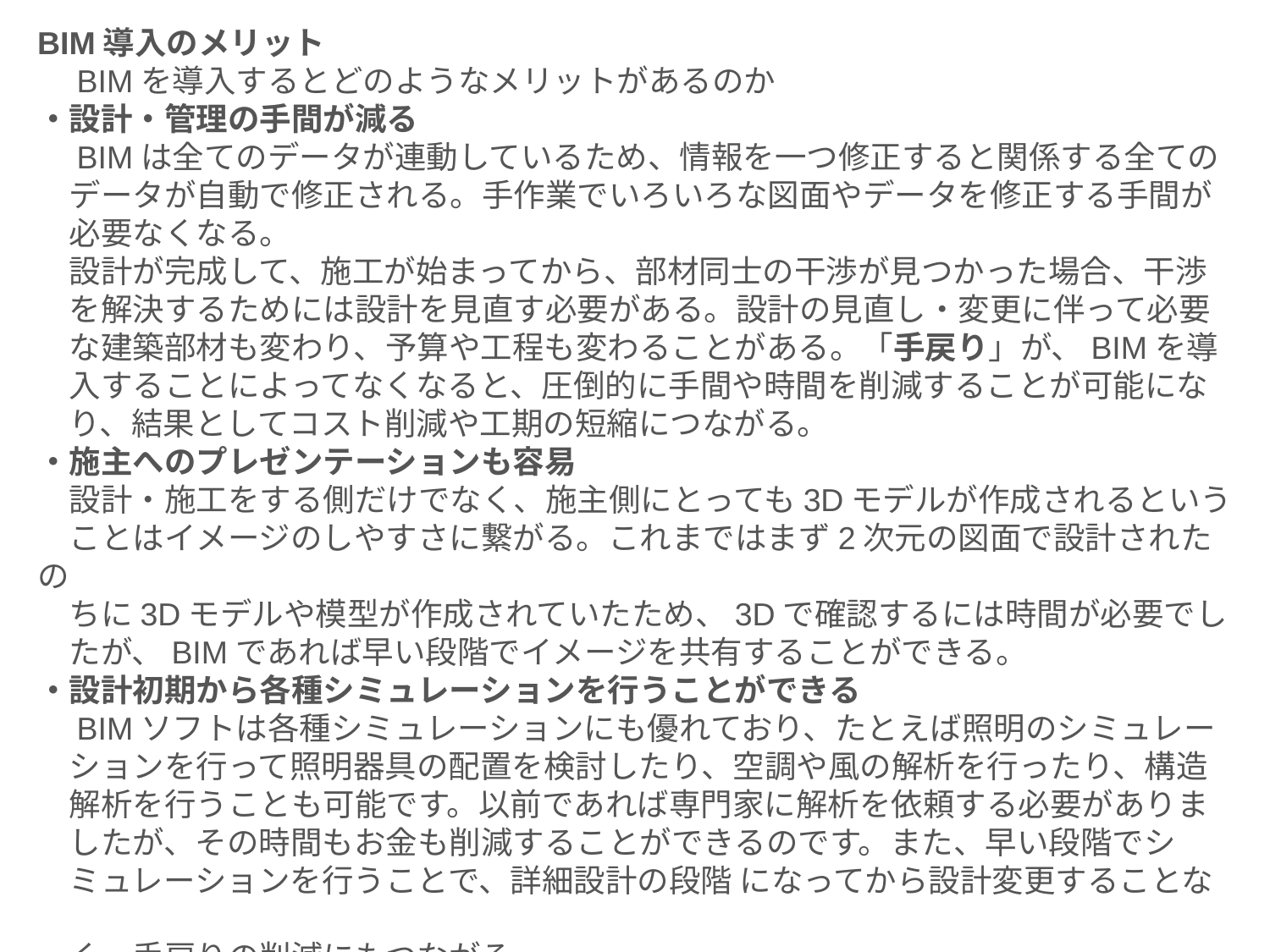

BIM導入のメリット
　BIMを導入するとどのようなメリットがあるのか
・設計・管理の手間が減る
　BIMは全てのデータが連動しているため、情報を一つ修正すると関係する全ての
　データが自動で修正される。手作業でいろいろな図面やデータを修正する手間が
　必要なくなる。
　設計が完成して、施工が始まってから、部材同士の干渉が見つかった場合、干渉
　を解決するためには設計を見直す必要がある。設計の見直し・変更に伴って必要
　な建築部材も変わり、予算や工程も変わることがある。「手戻り」が、BIMを導
　入することによってなくなると、圧倒的に手間や時間を削減することが可能にな
　り、結果としてコスト削減や工期の短縮につながる。
・施主へのプレゼンテーションも容易
　設計・施工をする側だけでなく、施主側にとっても3Dモデルが作成されるという
　ことはイメージのしやすさに繋がる。これまではまず2次元の図面で設計されたの
　ちに3Dモデルや模型が作成されていたため、3Dで確認するには時間が必要でし
　たが、BIMであれば早い段階でイメージを共有することができる。
・設計初期から各種シミュレーションを行うことができる
　BIMソフトは各種シミュレーションにも優れており、たとえば照明のシミュレー
　ションを行って照明器具の配置を検討したり、空調や風の解析を行ったり、構造
　解析を行うことも可能です。以前であれば専門家に解析を依頼する必要がありま
　したが、その時間もお金も削減することができるのです。また、早い段階でシ
　ミュレーションを行うことで、詳細設計の段階 になってから設計変更することな
　く、手戻りの削減にもつながる。